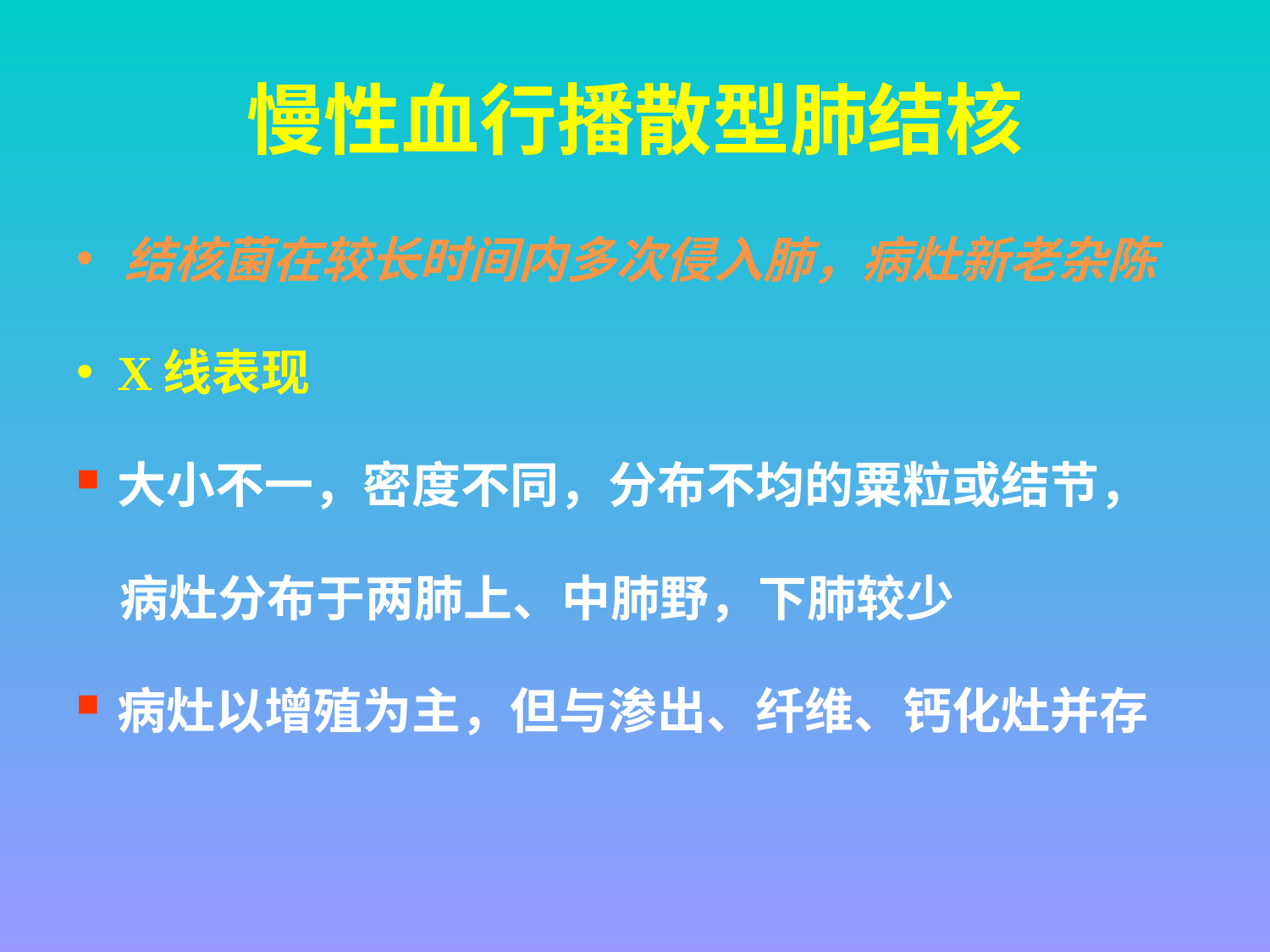

# 慢性血行播散型肺结核
结核菌在较长时间内多次侵入肺，病灶新老杂陈
X线表现
大小不一，密度不同，分布不均的粟粒或结节，
   病灶分布于两肺上、中肺野，下肺较少
病灶以增殖为主，但与渗出、纤维、钙化灶并存